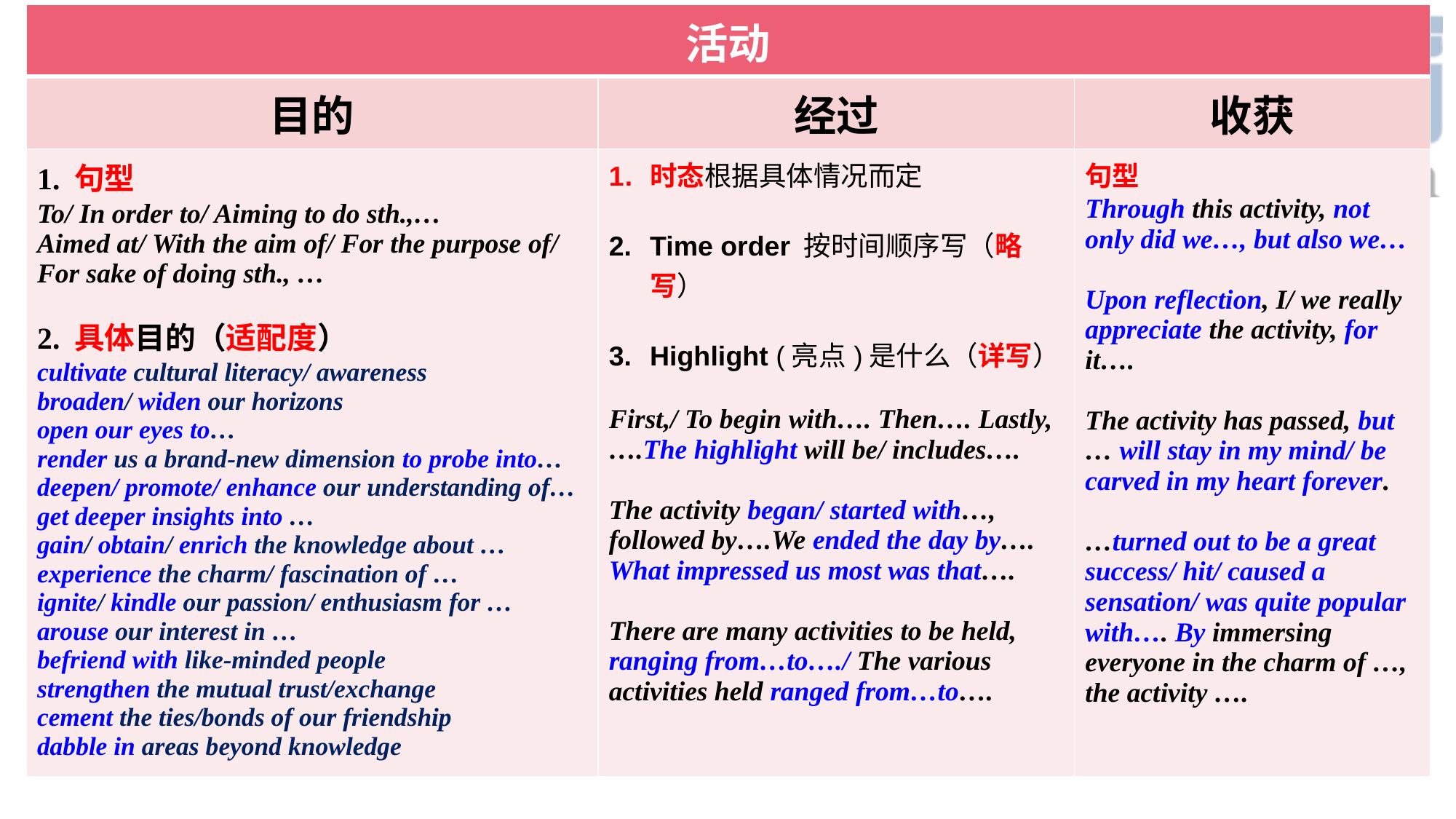

| 活动 |  |  |
| --- | --- | --- |
| 目的 | 经过 | 收获 |
| 1. 句型 To/ In order to/ Aiming to do sth.,… Aimed at/ With the aim of/ For the purpose of/ For sake of doing sth., … 2. 具体目的（适配度） cultivate cultural literacy/ awareness broaden/ widen our horizons open our eyes to… render us a brand-new dimension to probe into… deepen/ promote/ enhance our understanding of… get deeper insights into … gain/ obtain/ enrich the knowledge about … experience the charm/ fascination of … ignite/ kindle our passion/ enthusiasm for … arouse our interest in … befriend with like-minded people strengthen the mutual trust/exchange cement the ties/bonds of our friendship dabble in areas beyond knowledge | 时态根据具体情况而定 Time order 按时间顺序写（略写） Highlight (亮点)是什么（详写） First,/ To begin with…. Then…. Lastly,….The highlight will be/ includes…. The activity began/ started with…, followed by….We ended the day by…. What impressed us most was that…. There are many activities to be held, ranging from…to…./ The various activities held ranged from…to…. | 句型 Through this activity, not only did we…, but also we… Upon reflection, I/ we really appreciate the activity, for it…. The activity has passed, but … will stay in my mind/ be carved in my heart forever. …turned out to be a great success/ hit/ caused a sensation/ was quite popular with…. By immersing everyone in the charm of …, the activity …. |